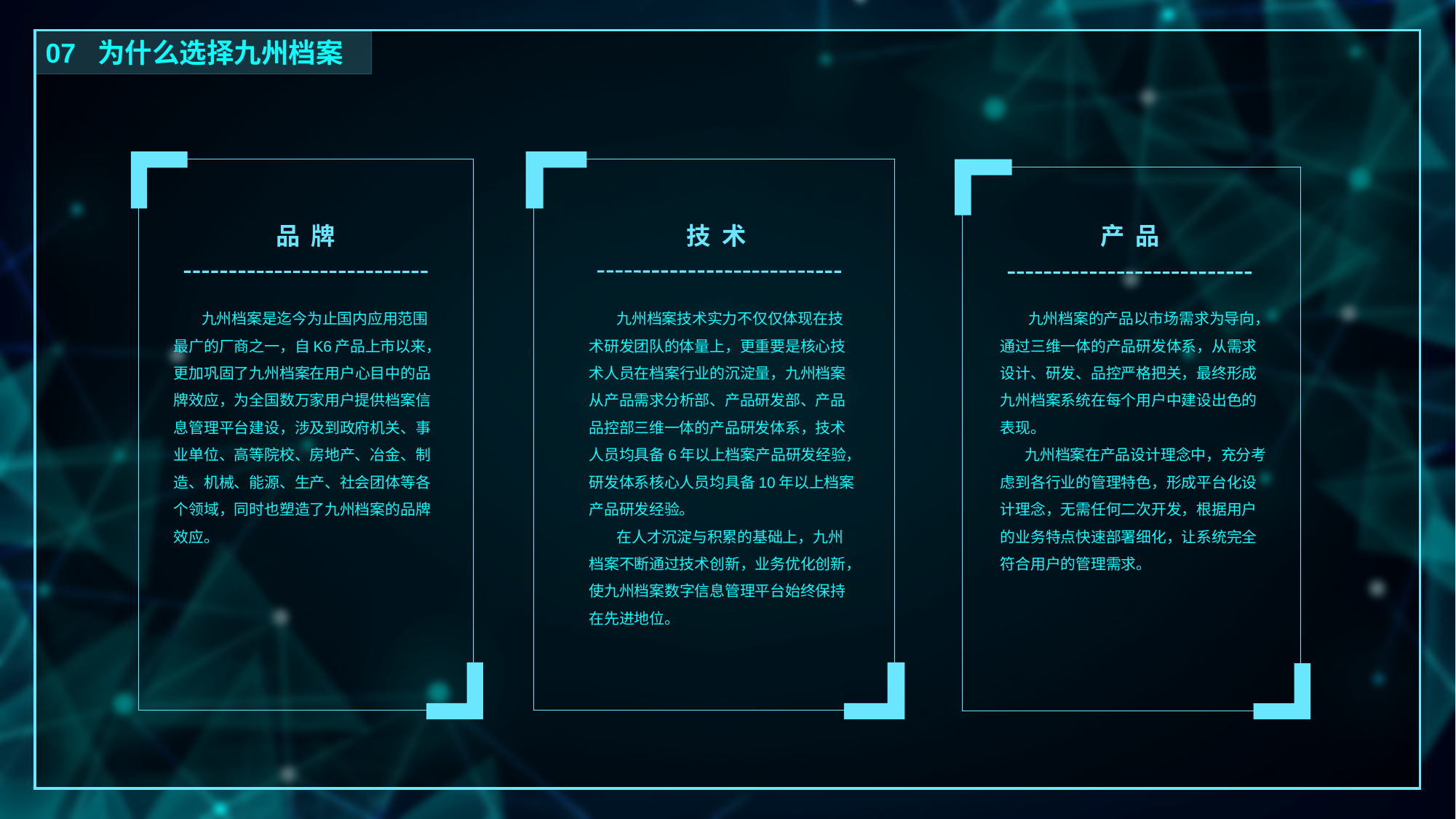

07  为什么选择九州档案

品  牌
产  品
技  术
       九州档案是迄今为止国内应用范围最广的厂商之一，自K6产品上市以来，更加巩固了九州档案在用户心目中的品牌效应，为全国数万家用户提供档案信息管理平台建设，涉及到政府机关、事业单位、高等院校、房地产、冶金、制造、机械、能源、生产、社会团体等各个领域，同时也塑造了九州档案的品牌效应。
       九州档案技术实力不仅仅体现在技术研发团队的体量上，更重要是核心技术人员在档案行业的沉淀量，九州档案从产品需求分析部、产品研发部、产品品控部三维一体的产品研发体系，技术人员均具备6年以上档案产品研发经验，研发体系核心人员均具备10年以上档案产品研发经验。
       在人才沉淀与积累的基础上，九州档案不断通过技术创新，业务优化创新，使九州档案数字信息管理平台始终保持在先进地位。
       九州档案的产品以市场需求为导向，通过三维一体的产品研发体系，从需求设计、研发、品控严格把关，最终形成九州档案系统在每个用户中建设出色的表现。
      九州档案在产品设计理念中，充分考虑到各行业的管理特色，形成平台化设计理念，无需任何二次开发，根据用户的业务特点快速部署细化，让系统完全符合用户的管理需求。